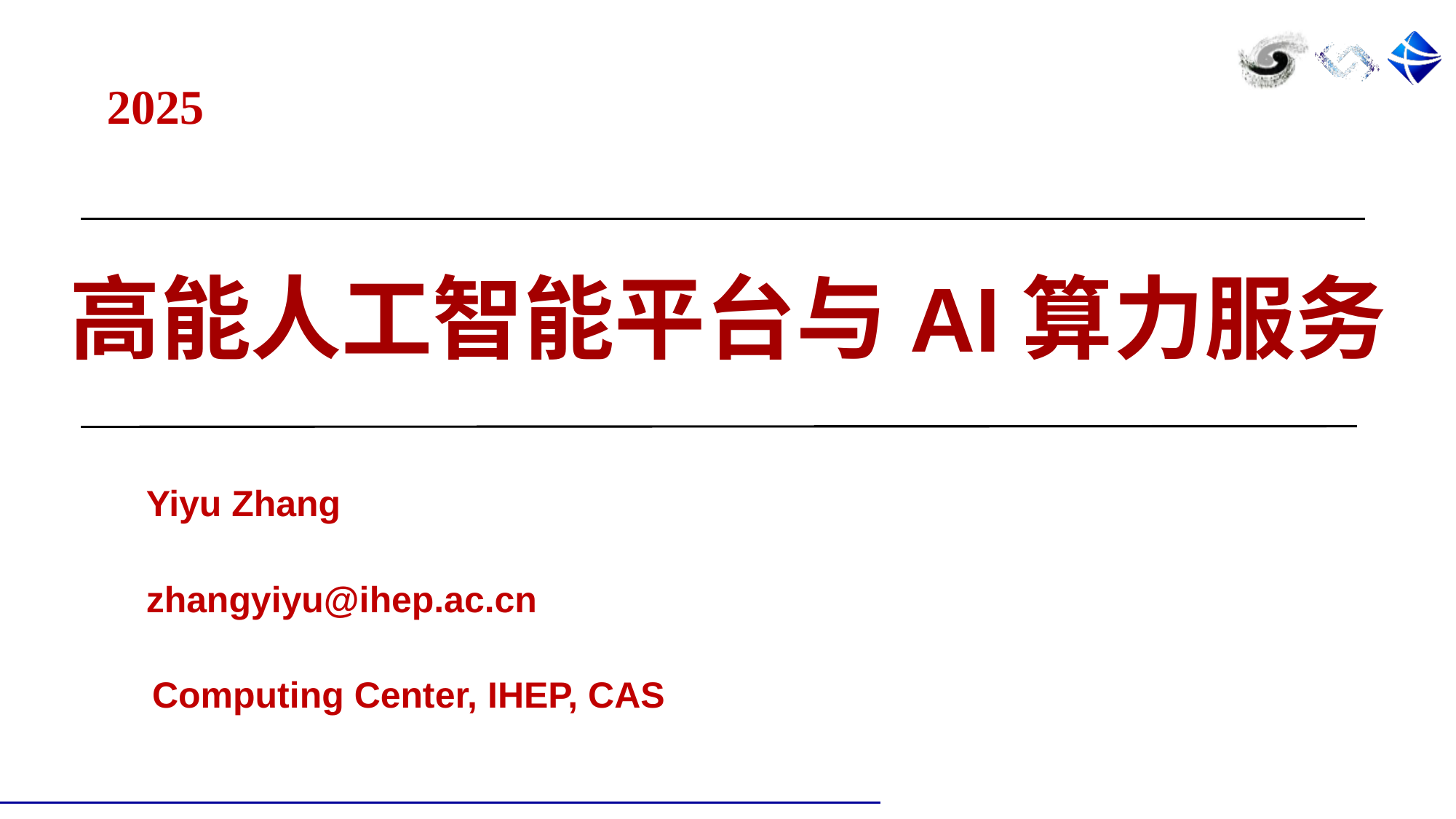

2025
# 高能人工智能平台与AI算力服务
Yiyu Zhang
zhangyiyu@ihep.ac.cn
Computing Center, IHEP, CAS